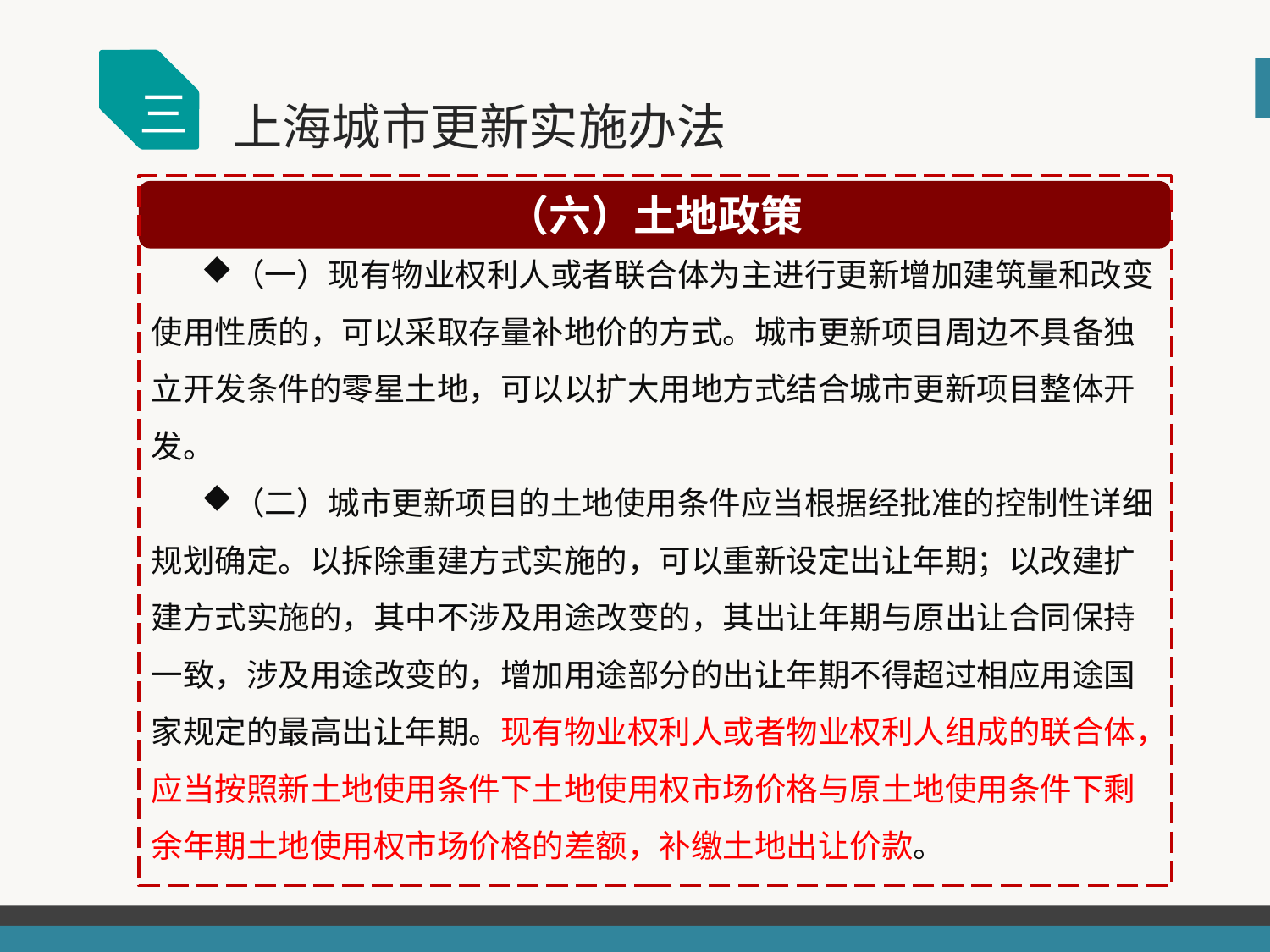

三
上海城市更新实施办法

（一）现有物业权利人或者联合体为主进行更新增加建筑量和改变使用性质的，可以采取存量补地价的方式。城市更新项目周边不具备独立开发条件的零星土地，可以以扩大用地方式结合城市更新项目整体开发。
（二）城市更新项目的土地使用条件应当根据经批准的控制性详细规划确定。以拆除重建方式实施的，可以重新设定出让年期；以改建扩建方式实施的，其中不涉及用途改变的，其出让年期与原出让合同保持一致，涉及用途改变的，增加用途部分的出让年期不得超过相应用途国家规定的最高出让年期。现有物业权利人或者物业权利人组成的联合体，应当按照新土地使用条件下土地使用权市场价格与原土地使用条件下剩余年期土地使用权市场价格的差额，补缴土地出让价款。

（六）土地政策